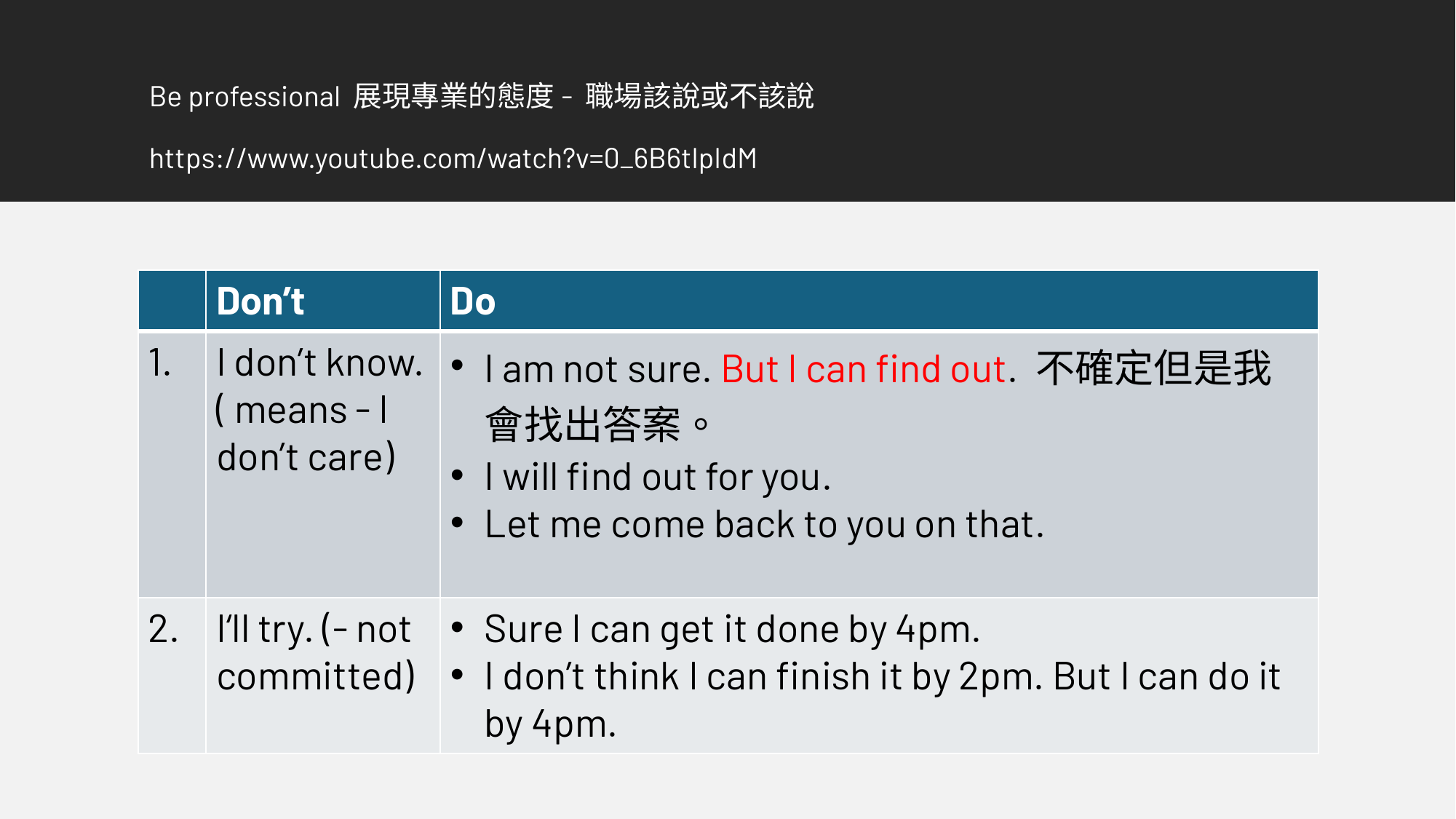

# Be professional 展現專業的態度- 職場該說或不該說 https://www.youtube.com/watch?v=0_6B6tlpIdM

|  | Don’t | Do |
| --- | --- | --- |
| 1. | I don’t know. ( means - I don’t care) | I am not sure. But I can find out. 不確定但是我會找出答案。 I will find out for you. Let me come back to you on that. |
| 2. | I‘ll try. (- not committed) | Sure I can get it done by 4pm. I don’t think I can finish it by 2pm. But I can do it by 4pm. |